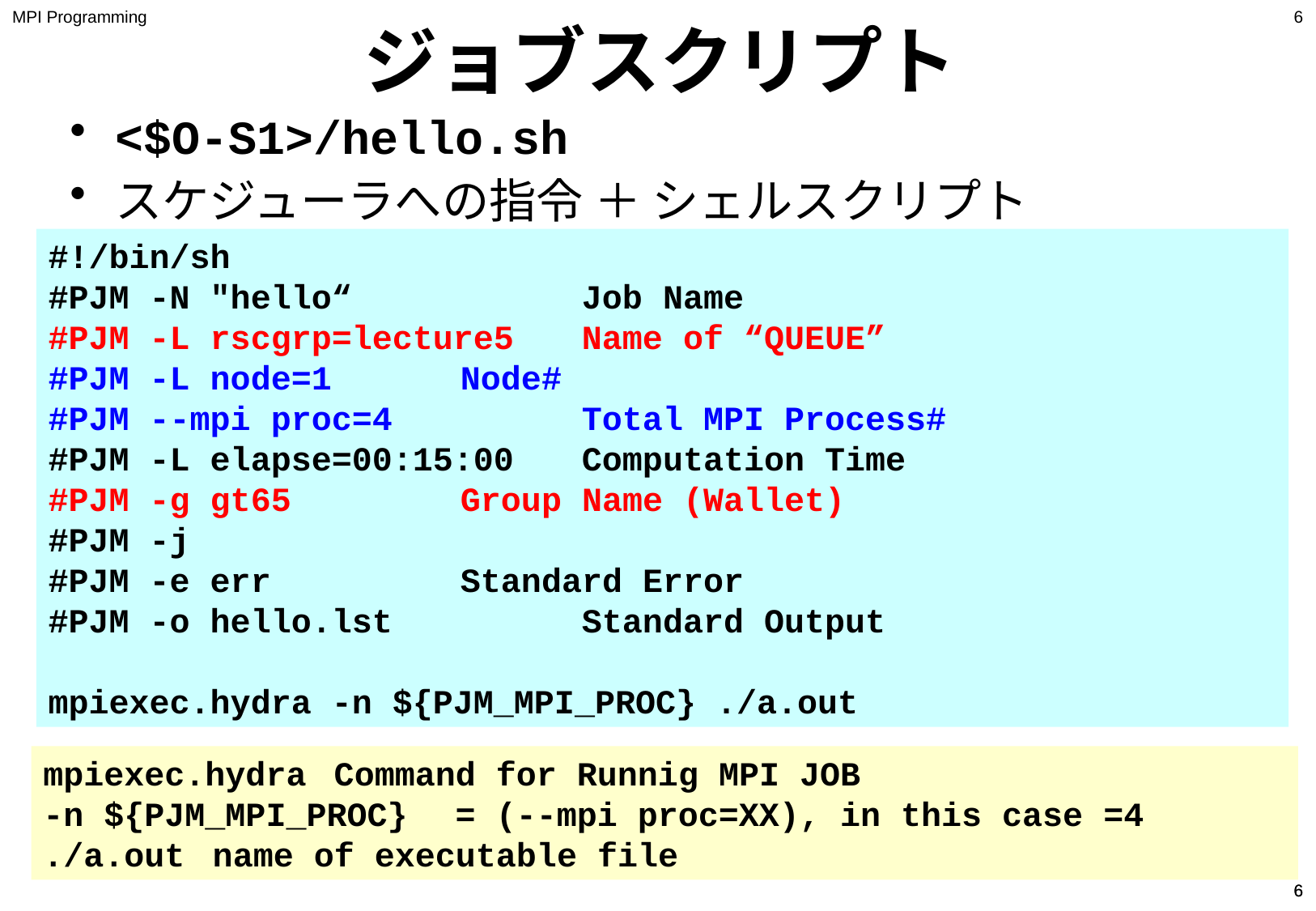

MPI Programming
6
ジョブスクリプト
<$O-S1>/hello.sh
スケジューラへの指令 ＋ シェルスクリプト
#!/bin/sh
#PJM -N "hello“		Job Name
#PJM -L rscgrp=lecture5	Name of “QUEUE”
#PJM -L node=1		Node#
#PJM --mpi proc=4		Total MPI Process#
#PJM -L elapse=00:15:00	Computation Time
#PJM -g gt65		Group Name (Wallet)
#PJM -j
#PJM -e err		Standard Error
#PJM -o hello.lst		Standard Output

mpiexec.hydra -n ${PJM_MPI_PROC} ./a.out
mpiexec.hydra 	Command for Runnig MPI JOB
-n ${PJM_MPI_PROC} 	= (--mpi proc=XX), in this case =4
./a.out	name of executable file
6
6